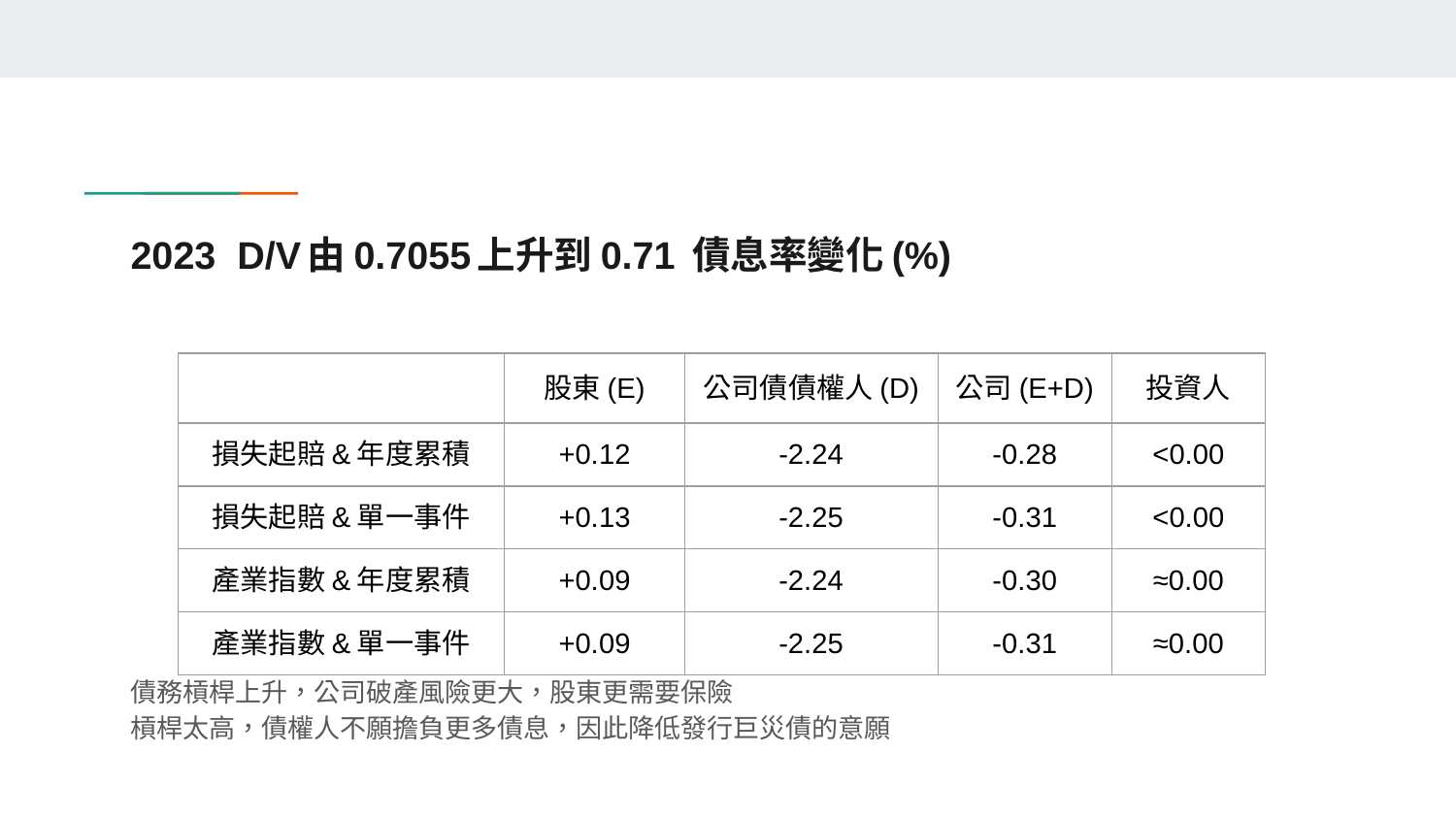

# 2023  D/V由0.7055上升到0.71 債息率變化(%)
債務槓桿上升，公司破產風險更大，股東更需要保險
槓桿太高，債權人不願擔負更多債息，因此降低發行巨災債的意願

|  | 股東(E) | 公司債債權人(D) | 公司(E+D) | 投資人 |
| --- | --- | --- | --- | --- |
| 損失起賠&年度累積 | +0.12 | -2.24 | -0.28 | <0.00 |
| 損失起賠&單一事件 | +0.13 | -2.25 | -0.31 | <0.00 |
| 產業指數&年度累積 | +0.09 | -2.24 | -0.30 | ≈0.00 |
| 產業指數&單一事件 | +0.09 | -2.25 | -0.31 | ≈0.00 |